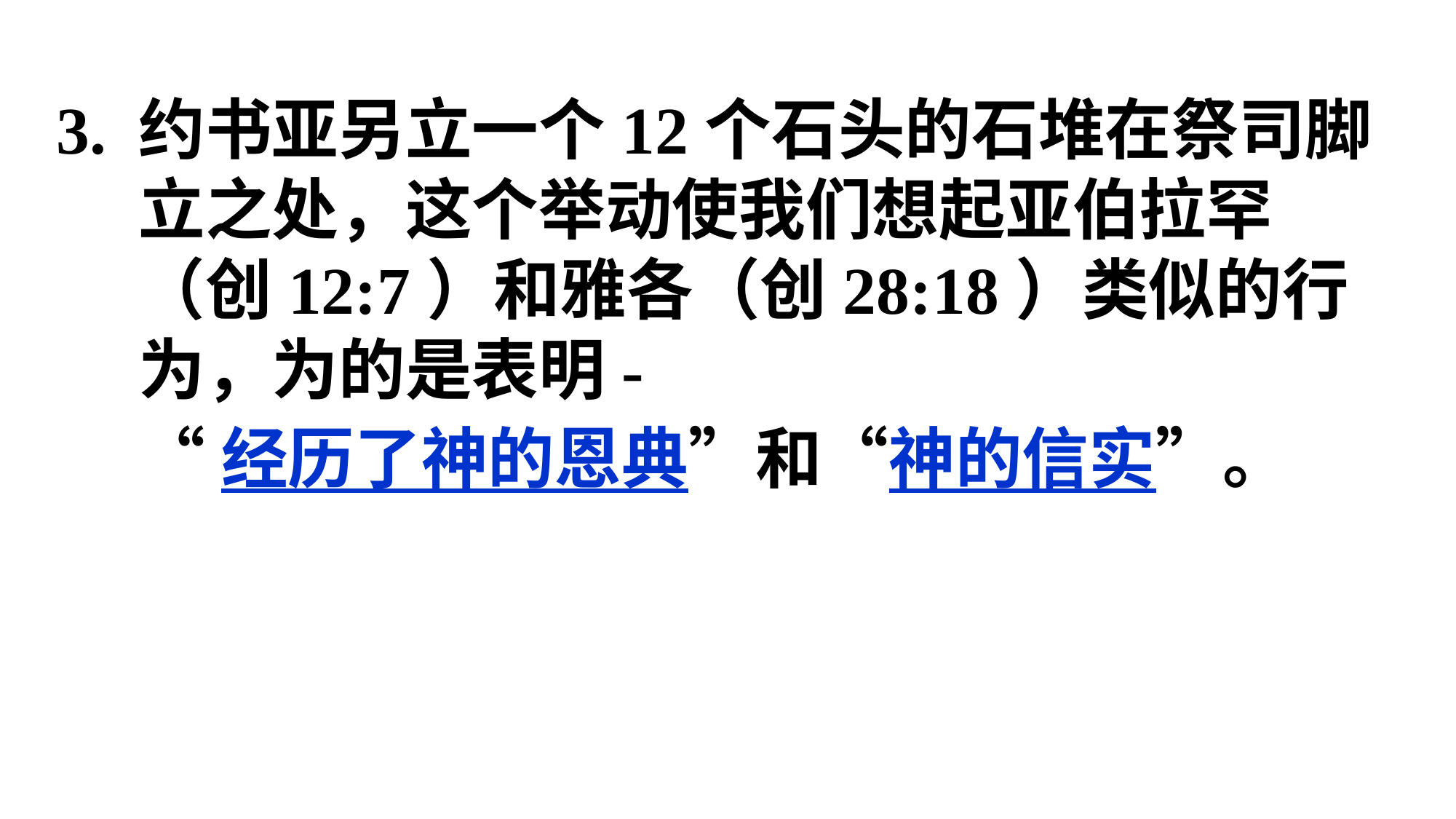

3.	约书亚另立一个12个石头的石堆在祭司脚立之处，这个举动使我们想起亚伯拉罕（创12:7）和雅各（创28:18）类似的行为，为的是表明-
	“经历了神的恩典”和“神的信实”。